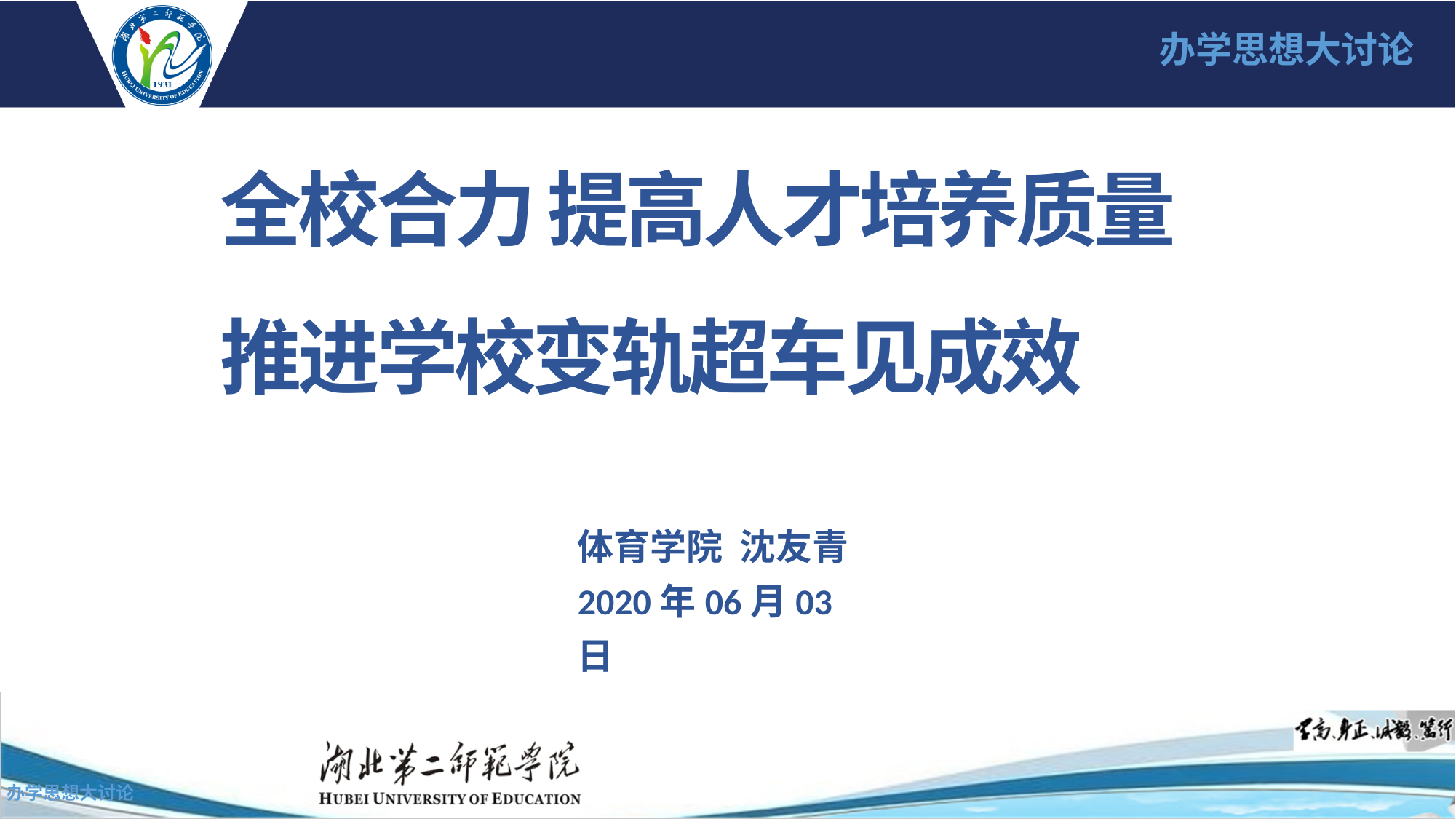

办学思想大讨论
# 全校合力 提高人才培养质量 推进学校变轨超车见成效
体育学院  沈友青
2020年06月03日